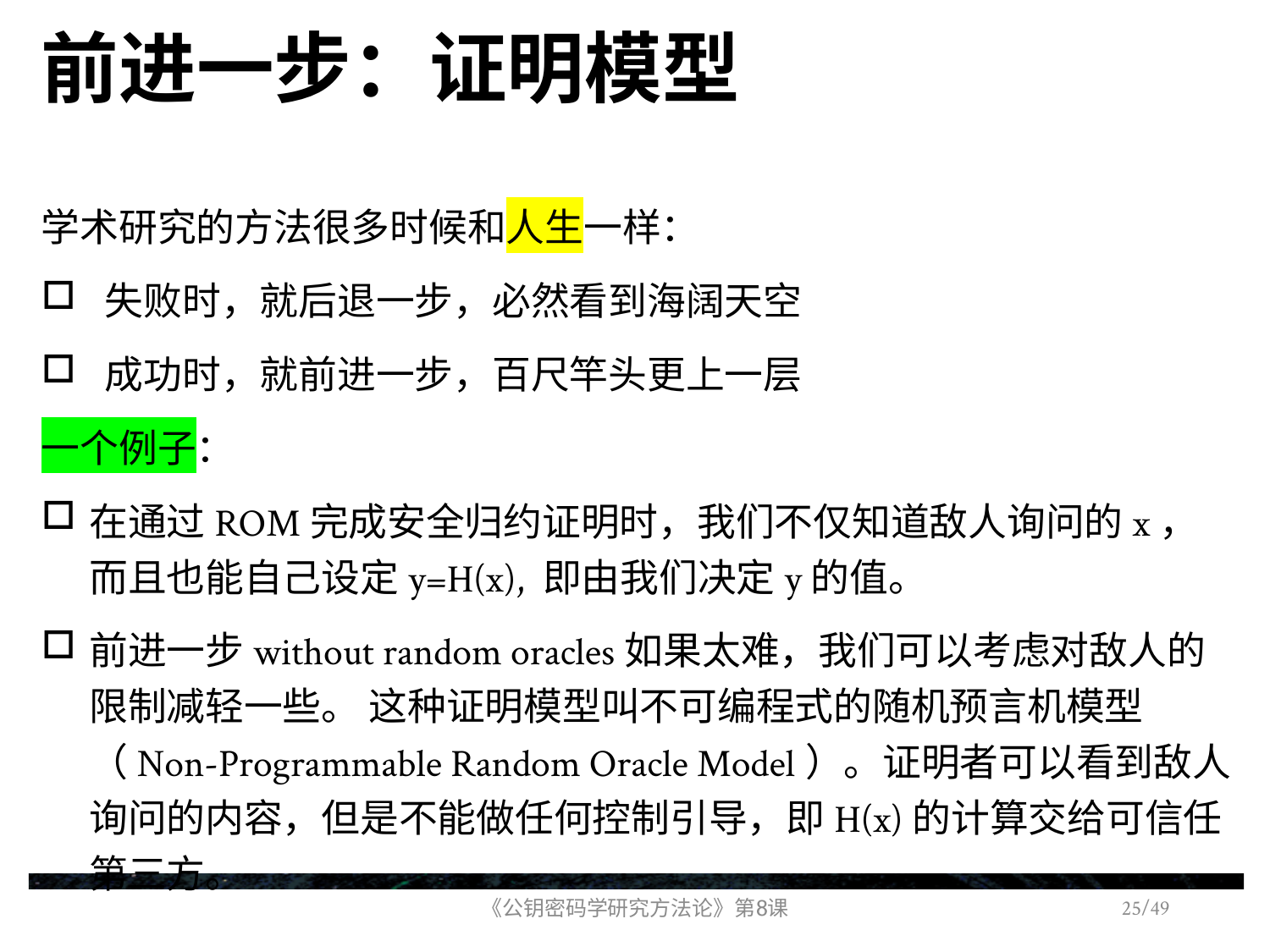

# 前进一步：证明模型
学术研究的方法很多时候和人生一样：
失败时，就后退一步，必然看到海阔天空
成功时，就前进一步，百尺竿头更上一层
一个例子：
在通过ROM完成安全归约证明时，我们不仅知道敌人询问的x，而且也能自己设定y=H(x), 即由我们决定y的值。
前进一步without random oracles如果太难，我们可以考虑对敌人的限制减轻一些。 这种证明模型叫不可编程式的随机预言机模型（Non-Programmable Random Oracle Model）。证明者可以看到敌人询问的内容，但是不能做任何控制引导，即H(x)的计算交给可信任第三方。
《公钥密码学研究方法论》第8课
25/49